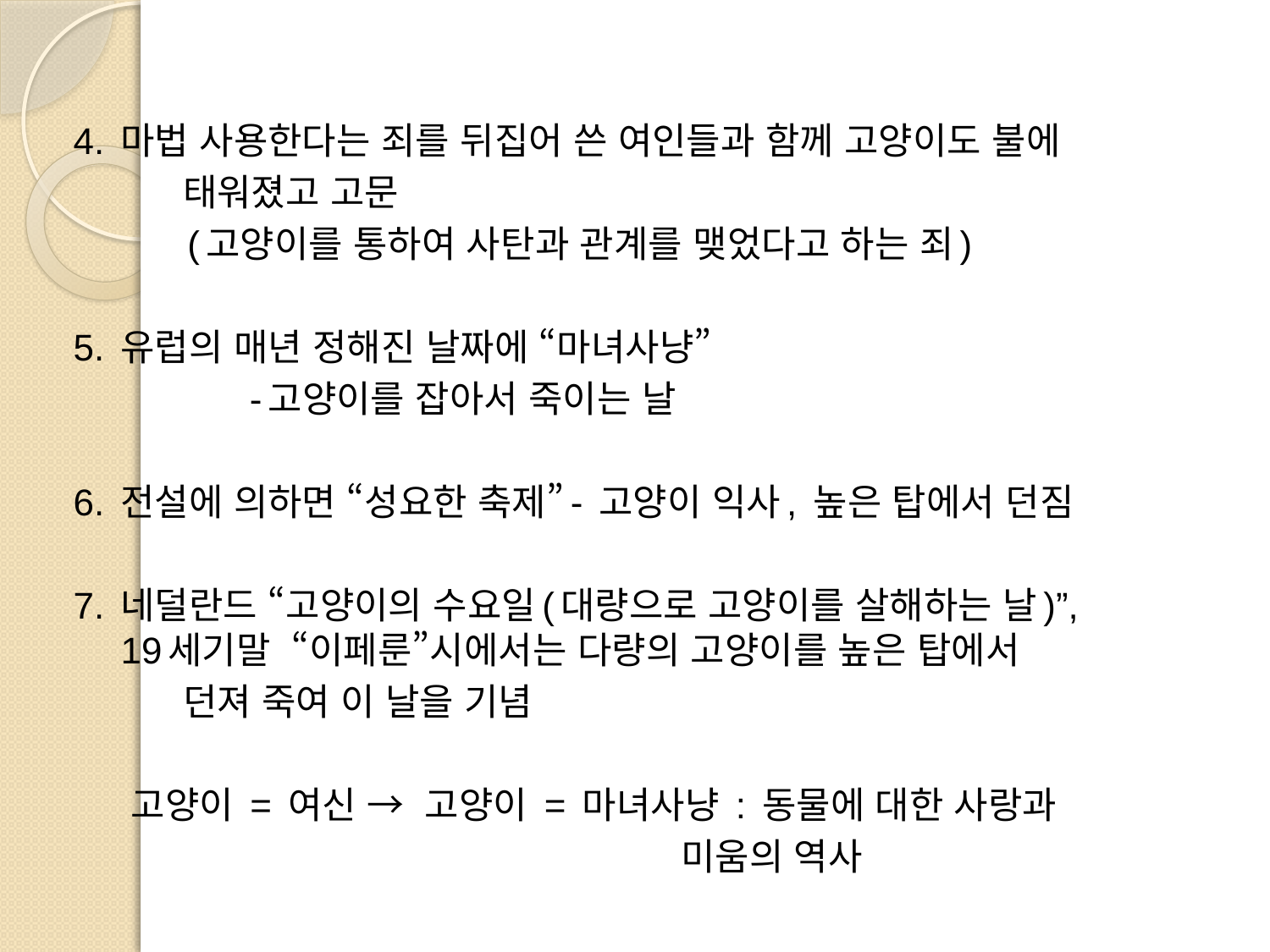

4. 마법 사용한다는 죄를 뒤집어 쓴 여인들과 함께 고양이도 불에
           태워졌고 고문
            (고양이를 통하여 사탄과 관계를 맺었다고 하는 죄)

 5. 유럽의 매년 정해진 날짜에 “마녀사냥”
                  -고양이를 잡아서 죽이는 날

 6. 전설에 의하면 “성요한 축제”- 고양이 익사, 높은 탑에서 던짐

 7. 네덜란드 “고양이의 수요일(대량으로 고양이를 살해하는 날)”,   	      19세기말  “이페룬”시에서는 다량의 고양이를 높은 탑에서
           던져 죽여 이 날을 기념

      고양이 = 여신 →  고양이 = 마녀사냥 : 동물에 대한 사랑과
                                                           미움의 역사